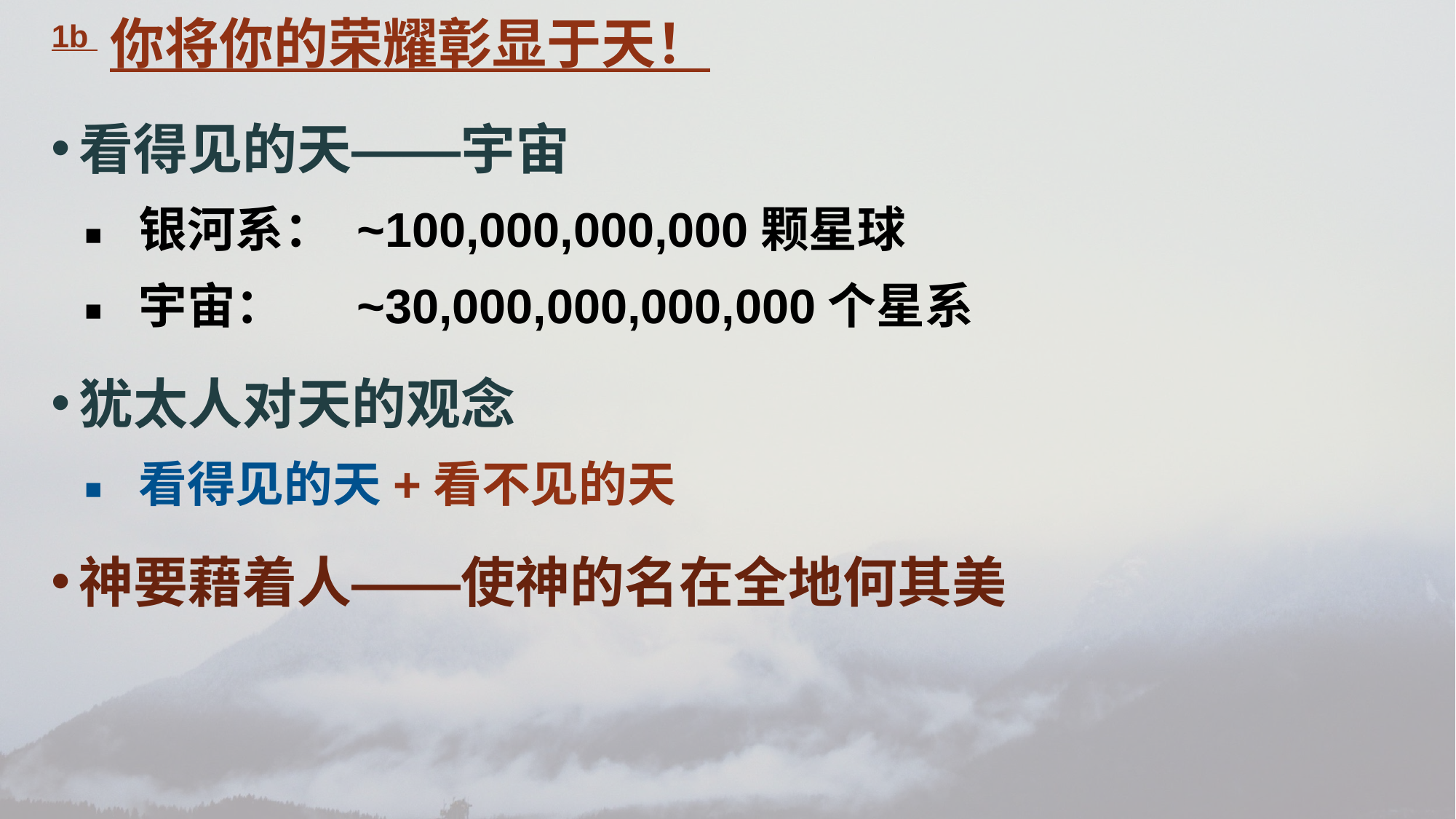

1b 你将你的荣耀彰显于天！
看得见的天——宇宙
银河系：	~100,000,000,000颗星球
宇宙：	~30,000,000,000,000个星系
犹太人对天的观念
看得见的天+看不见的天
神要藉着人——使神的名在全地何其美